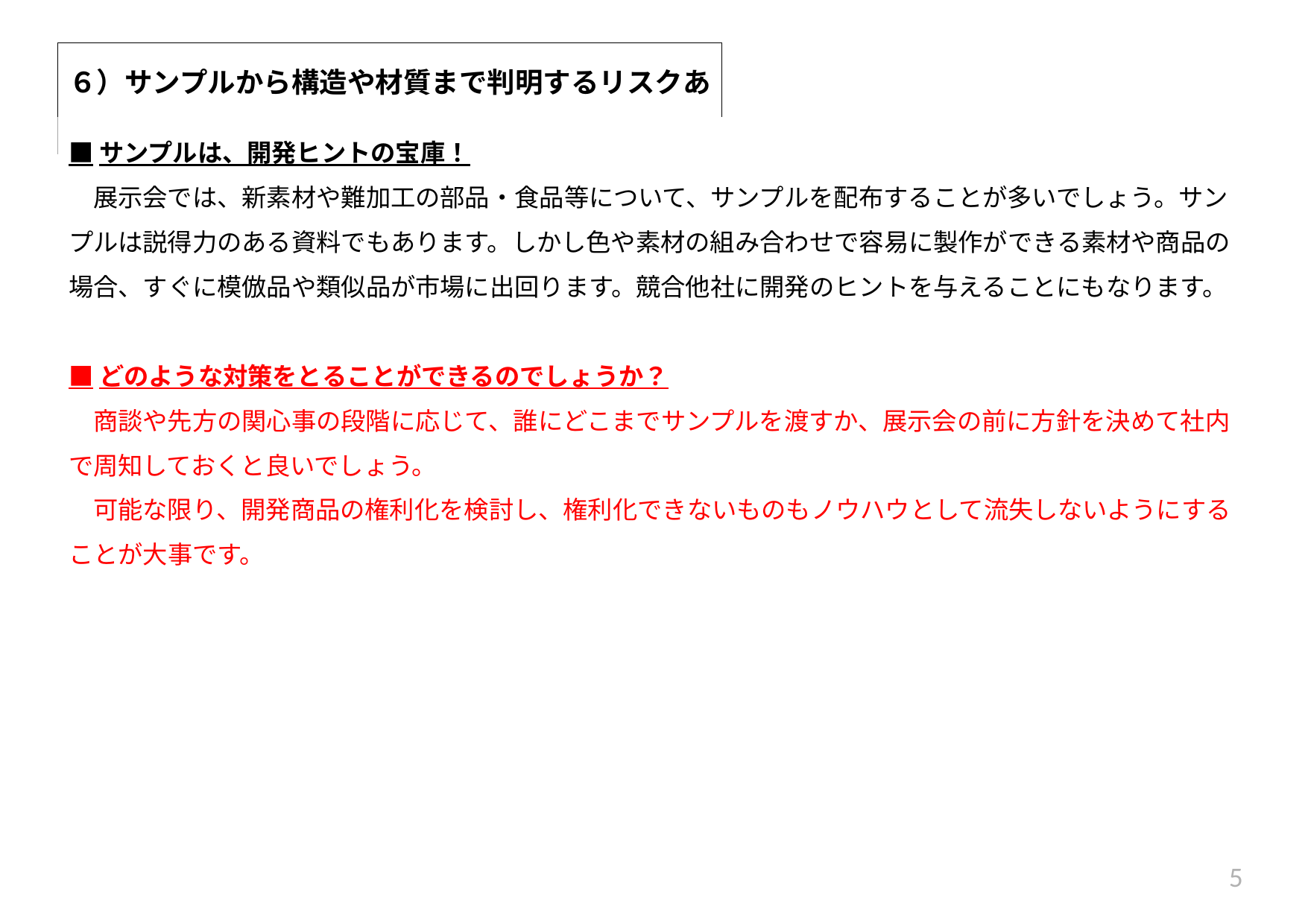

６）サンプルから構造や材質まで判明するリスクあり？
■サンプルは、開発ヒントの宝庫！
　展示会では、新素材や難加工の部品・食品等について、サンプルを配布することが多いでしょう。サンプルは説得力のある資料でもあります。しかし色や素材の組み合わせで容易に製作ができる素材や商品の場合、すぐに模倣品や類似品が市場に出回ります。競合他社に開発のヒントを与えることにもなります。

■どのような対策をとることができるのでしょうか？
　商談や先方の関心事の段階に応じて、誰にどこまでサンプルを渡すか、展示会の前に方針を決めて社内で周知しておくと良いでしょう。
　可能な限り、開発商品の権利化を検討し、権利化できないものもノウハウとして流失しないようにすることが大事です。

5